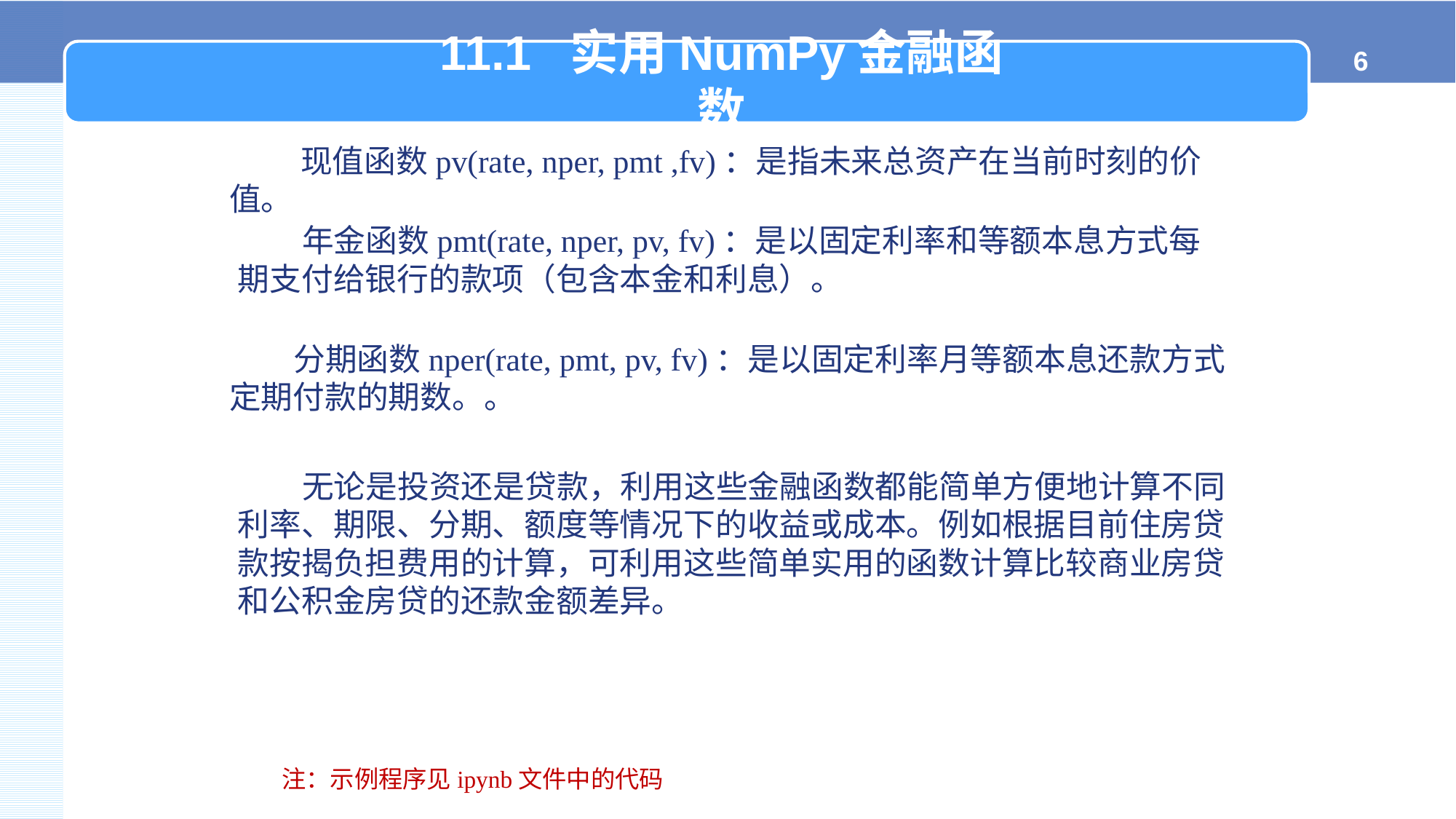

11.1  实用NumPy金融函数
         现值函数pv(rate, nper, pmt ,fv)：是指未来总资产在当前时刻的价值。
        年金函数pmt(rate, nper, pv, fv)：是以固定利率和等额本息方式每期支付给银行的款项（包含本金和利息）。
        分期函数nper(rate, pmt, pv, fv)：是以固定利率月等额本息还款方式定期付款的期数。。
        无论是投资还是贷款，利用这些金融函数都能简单方便地计算不同利率、期限、分期、额度等情况下的收益或成本。例如根据目前住房贷款按揭负担费用的计算，可利用这些简单实用的函数计算比较商业房贷和公积金房贷的还款金额差异。
注：示例程序见ipynb文件中的代码